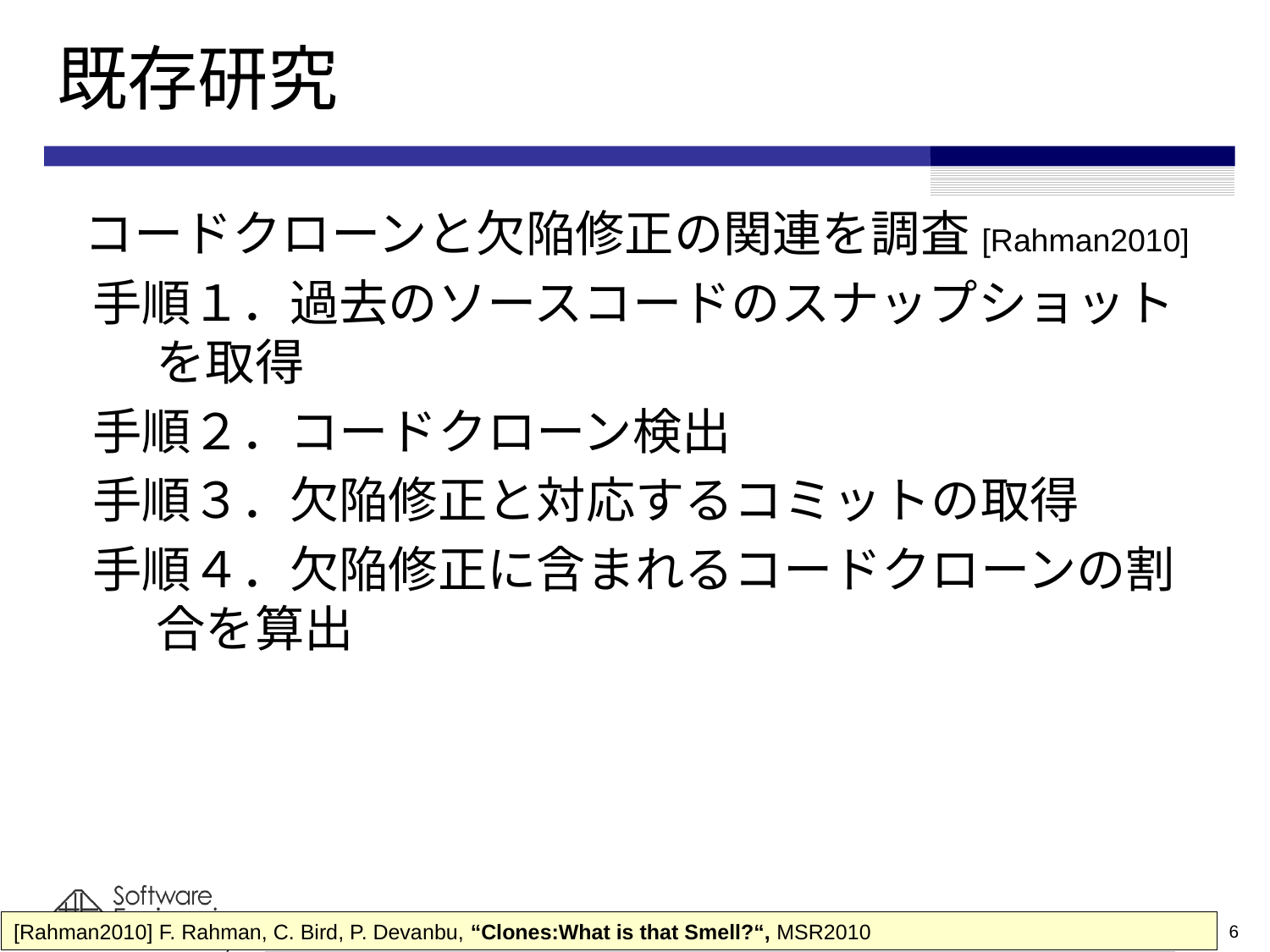

# 既存研究
コードクローンと欠陥修正の関連を調査[Rahman2010]
手順１．過去のソースコードのスナップショットを取得
手順２．コードクローン検出
手順３．欠陥修正と対応するコミットの取得
手順４．欠陥修正に含まれるコードクローンの割合を算出
[Rahman2010] F. Rahman, C. Bird, P. Devanbu, “Clones:What is that Smell?“, MSR2010
6